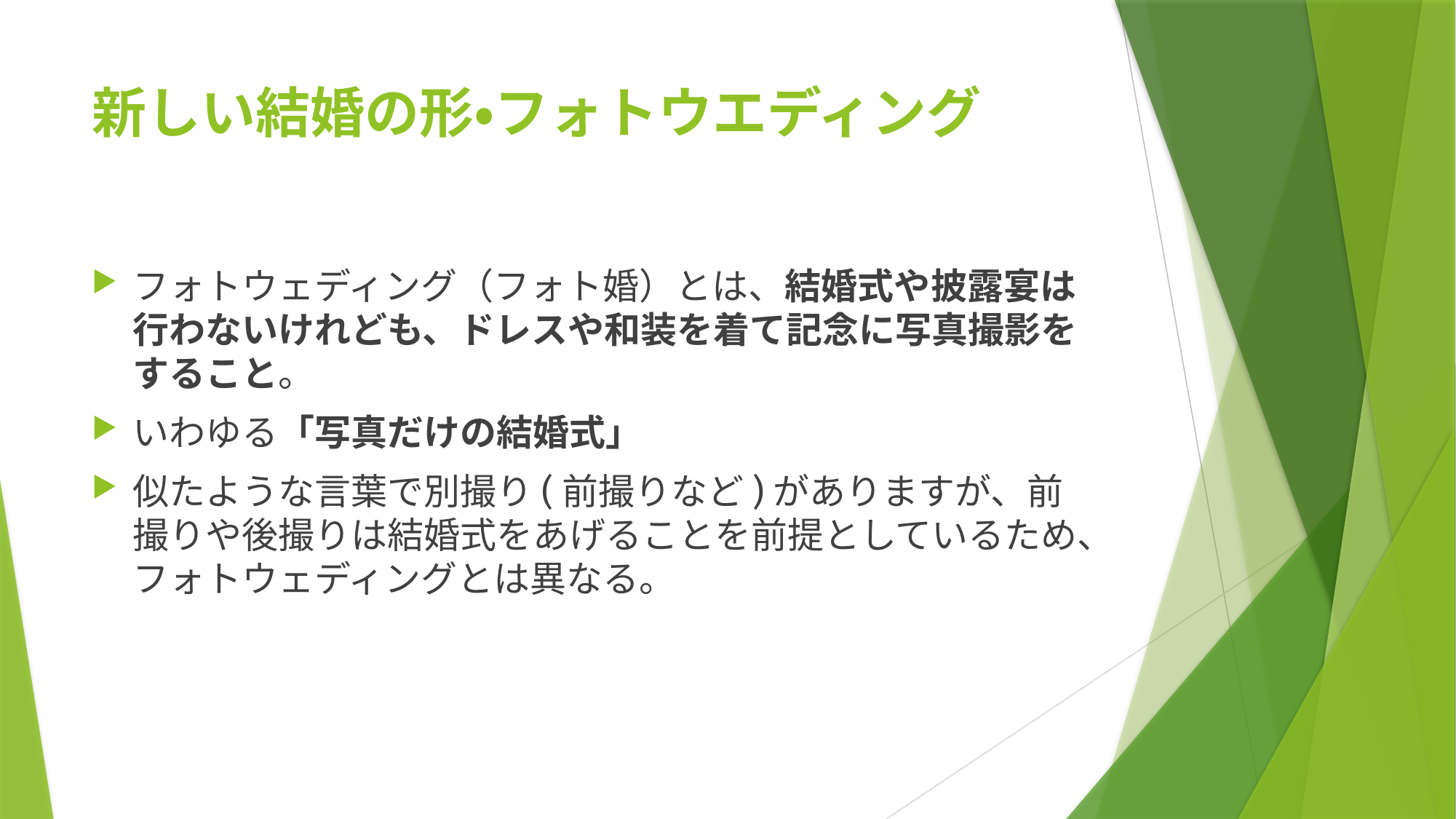

# 新しい結婚の形・フォトウエディング
フォトウェディング（フォト婚）とは、結婚式や披露宴は行わないけれども、ドレスや和装を着て記念に写真撮影をすること。
いわゆる「写真だけの結婚式」
似たような言葉で別撮り(前撮りなど)がありますが、前撮りや後撮りは結婚式をあげることを前提としているため、フォトウェディングとは異なる。